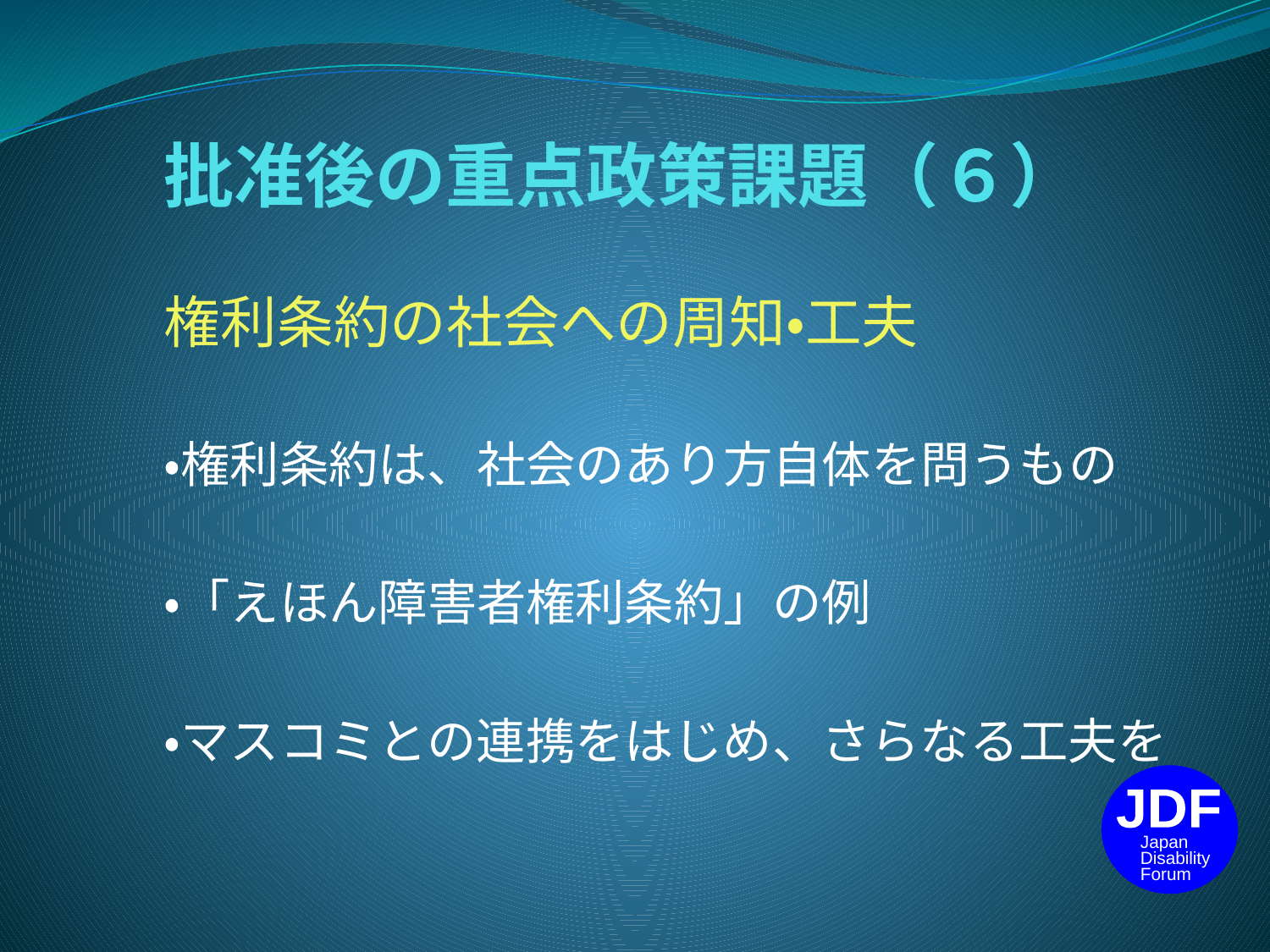

# 批准後の重点政策課題（６）
権利条約の社会への周知・工夫

・権利条約は、社会のあり方自体を問うもの

・「えほん障害者権利条約」の例

・マスコミとの連携をはじめ、さらなる工夫を

JDF
Japan Disability
Forum